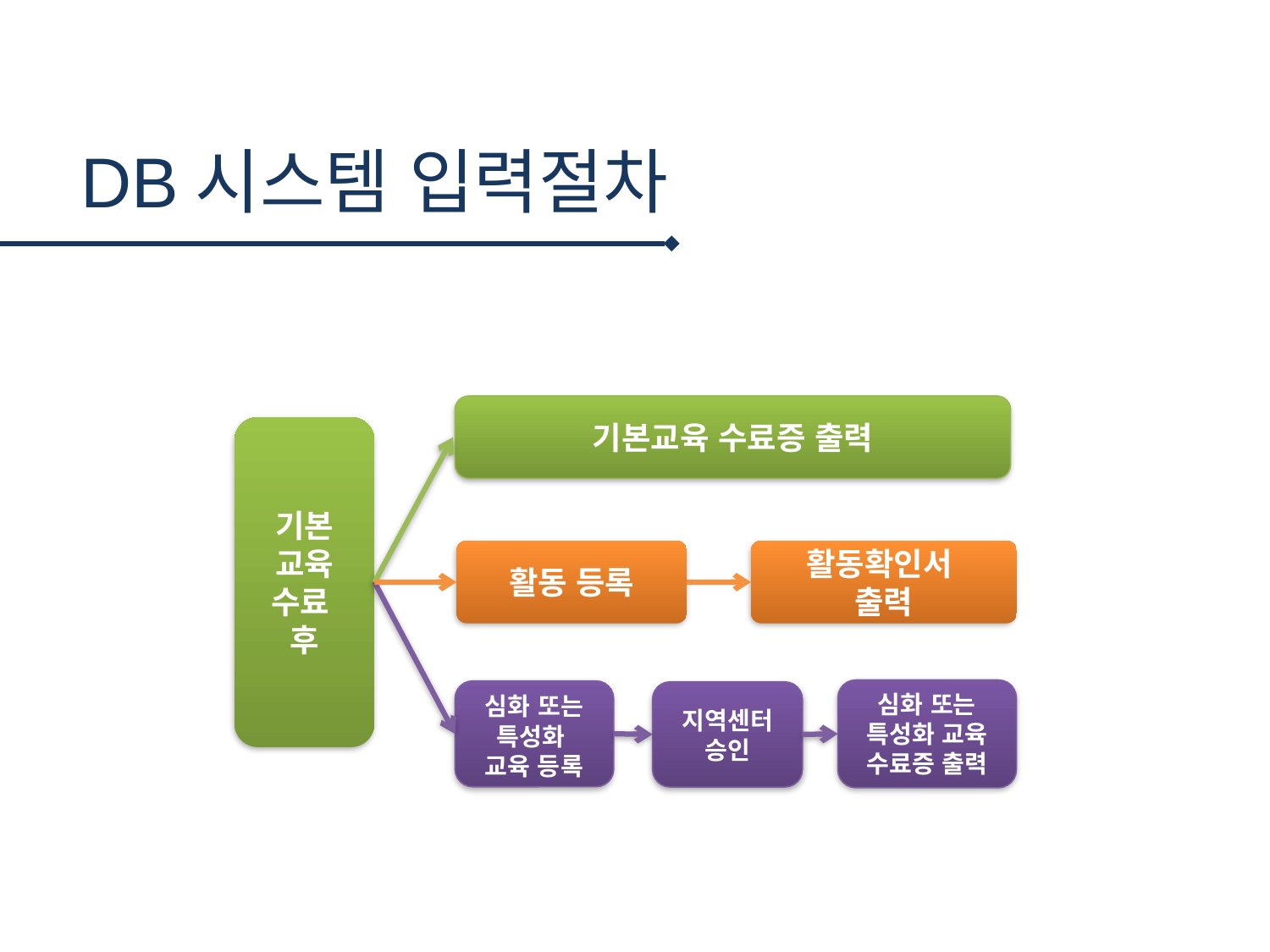

DB시스템 입력절차
기본교육 수료증 출력
기본
교육
수료
후
활동 등록
활동확인서
출력
심화 또는
특성화 교육 수료증 출력
심화 또는
특성화
교육 등록
지역센터 승인